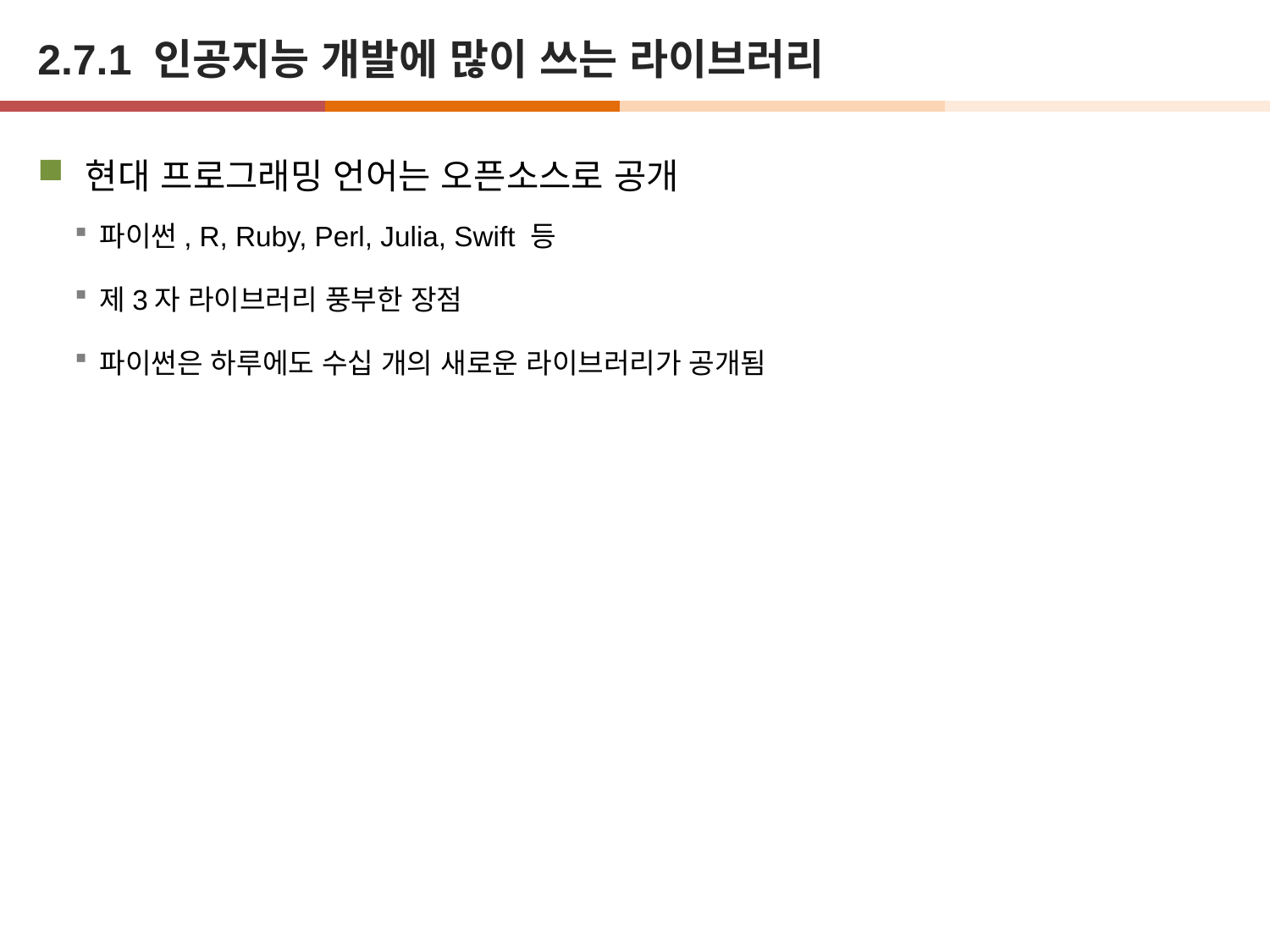

# 2.7.1 인공지능 개발에 많이 쓰는 라이브러리
현대 프로그래밍 언어는 오픈소스로 공개
파이썬, R, Ruby, Perl, Julia, Swift 등
제3자 라이브러리 풍부한 장점
파이썬은 하루에도 수십 개의 새로운 라이브러리가 공개됨